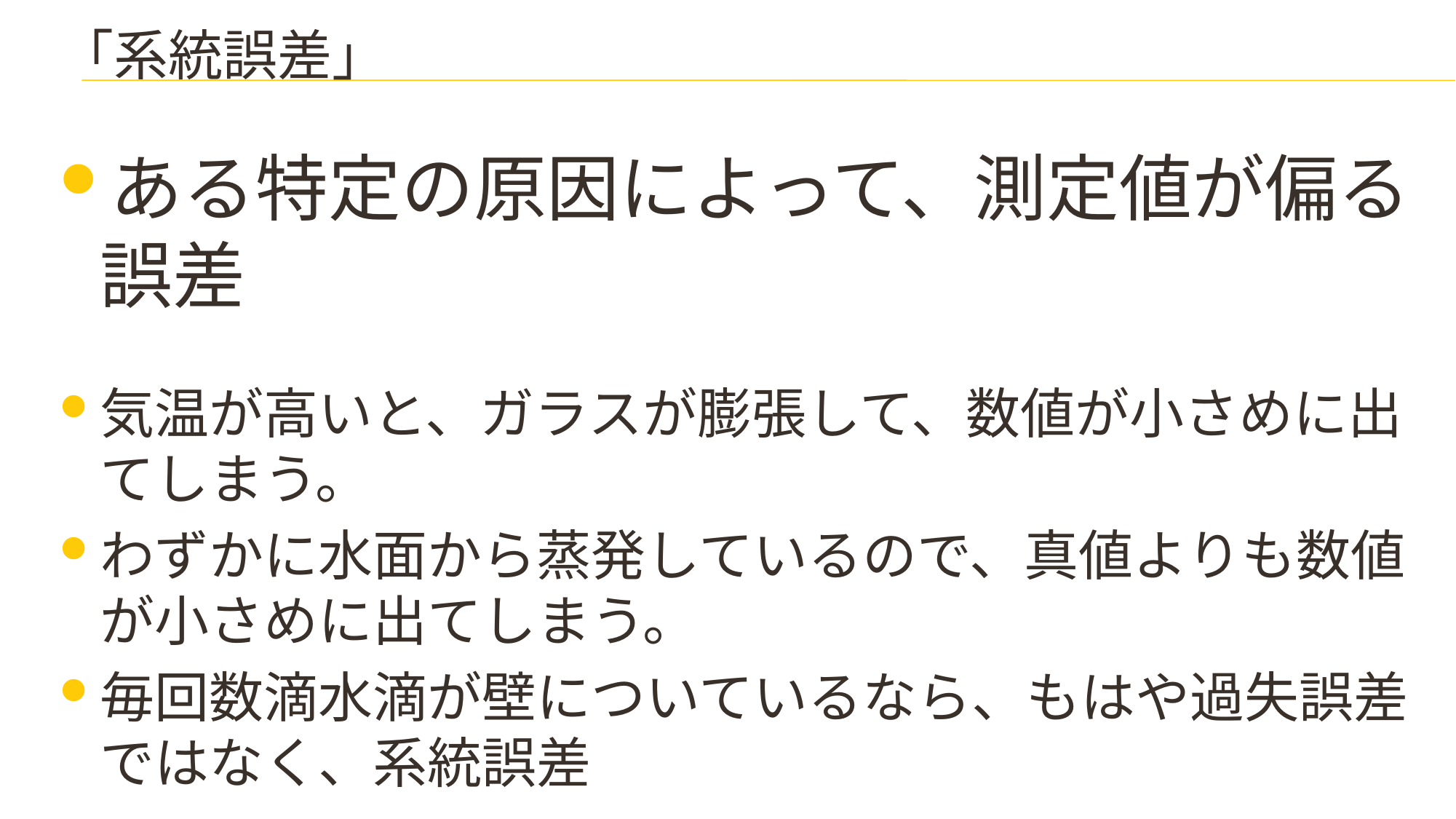

# 「系統誤差」
ある特定の原因によって、測定値が偏る誤差

気温が高いと、ガラスが膨張して、数値が小さめに出てしまう。
わずかに水面から蒸発しているので、真値よりも数値が小さめに出てしまう。
毎回数滴水滴が壁についているなら、もはや過失誤差ではなく、系統誤差